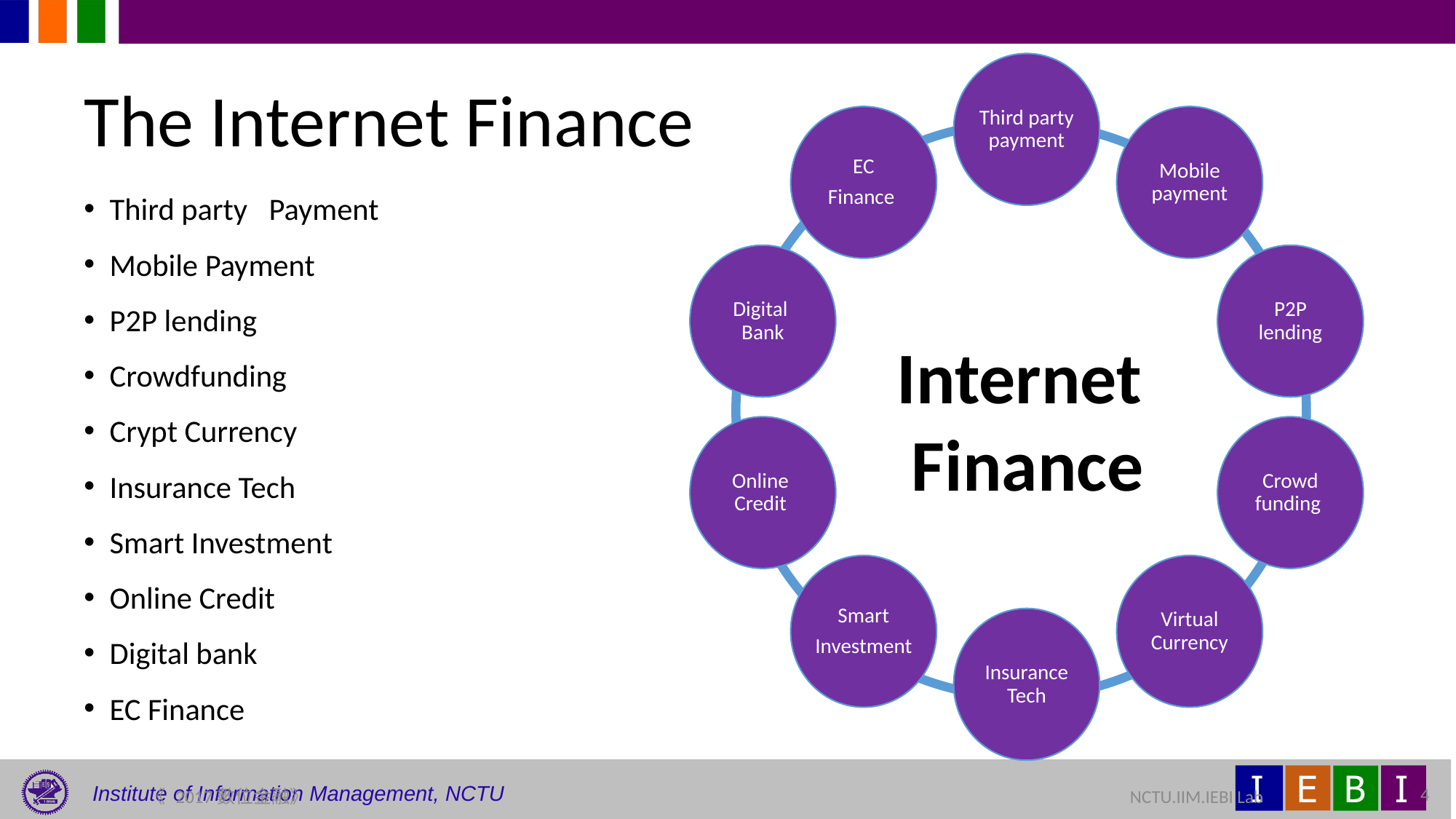

# The Internet Finance
Third party payment

Mobile
payment

P2P
lending

Crowd
funding

Virtual
Currency

Insurance
Tech

Smart
Investment

Online
Credit

Digital
Bank

EC
Finance

Third party 	Payment
Mobile Payment
P2P lending
Crowdfunding
Crypt Currency
Insurance Tech
Smart Investment
Online Credit
Digital bank
EC Finance

Internet
Finance
4
《 2017數位金融》                                                                                                                                             	NCTU.IIM.IEBI Lab